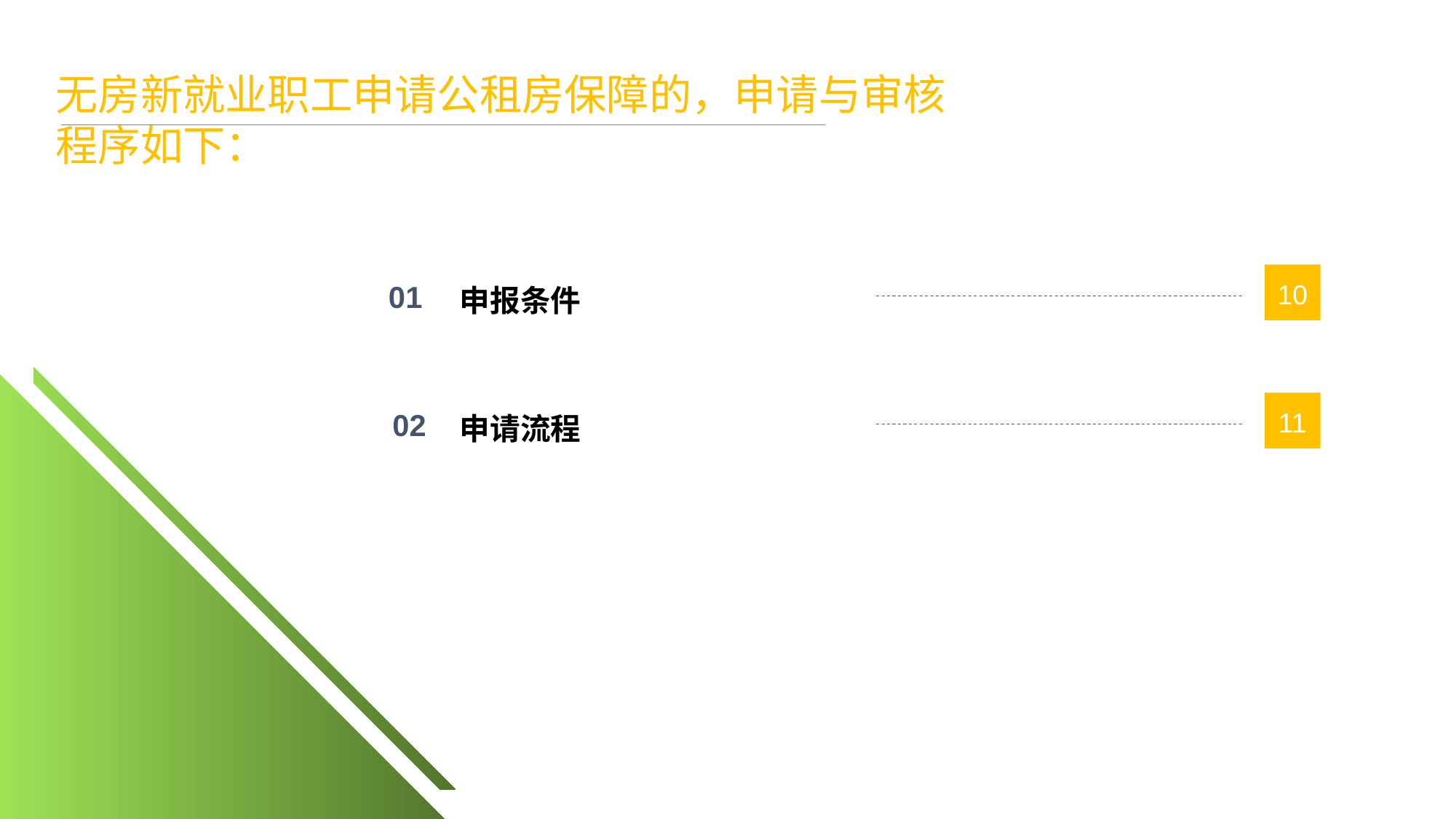

无房新就业职工申请公租房保障的，申请与审核 程序如下：
10
01
申报条件

11
02
申请流程